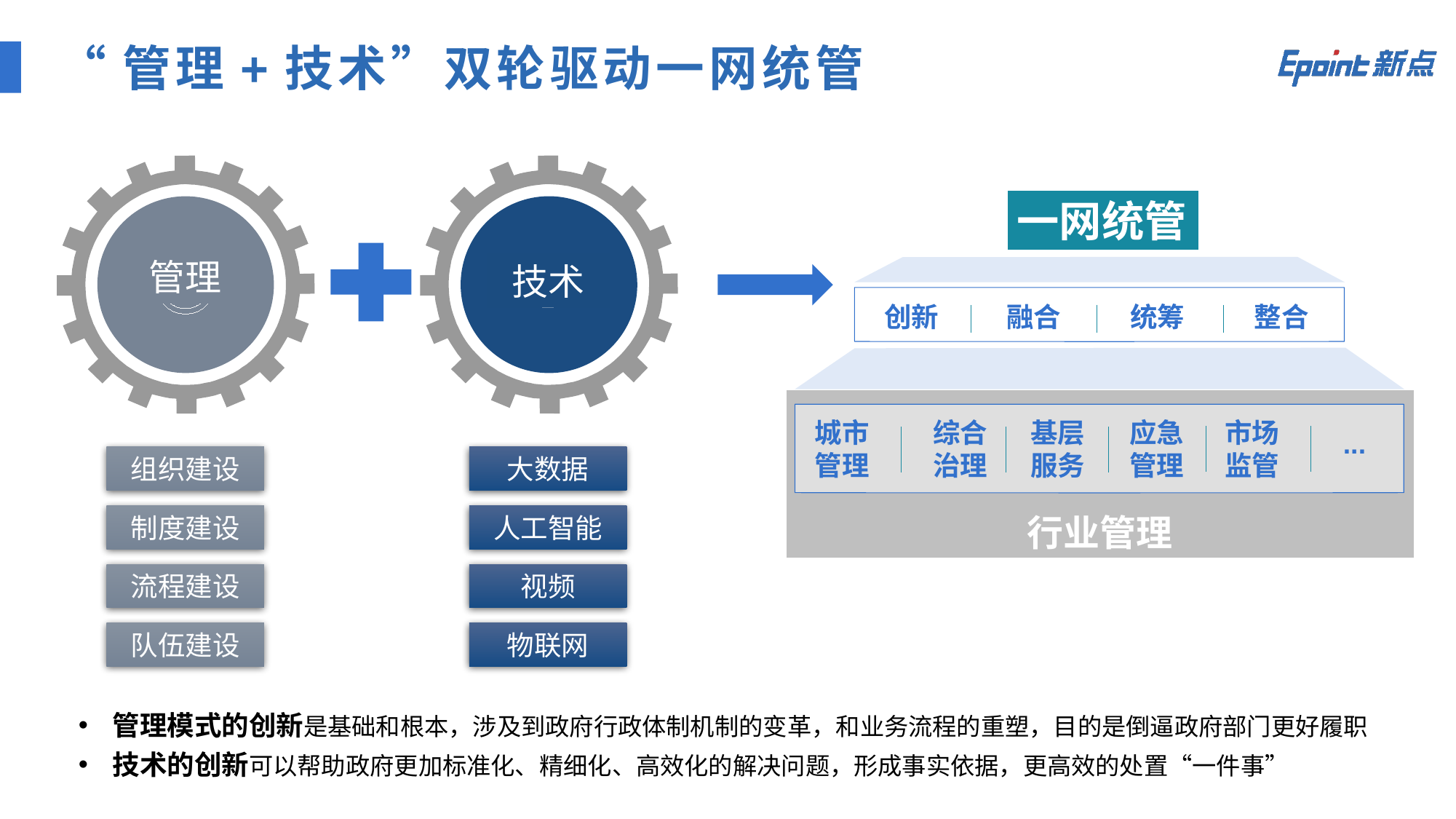

“管理+技术”双轮驱动一网统管

技术

管理

一网统管

创新
融合
统筹
整合

行业管理

城市
管理
综合
治理
基层
服务
应急
管理
市场
监管
...

组织建设
大数据
制度建设
人工智能
流程建设
视频
队伍建设
物联网
管理模式的创新是基础和根本，涉及到政府行政体制机制的变革，和业务流程的重塑，目的是倒逼政府部门更好履职
技术的创新可以帮助政府更加标准化、精细化、高效化的解决问题，形成事实依据，更高效的处置“一件事”